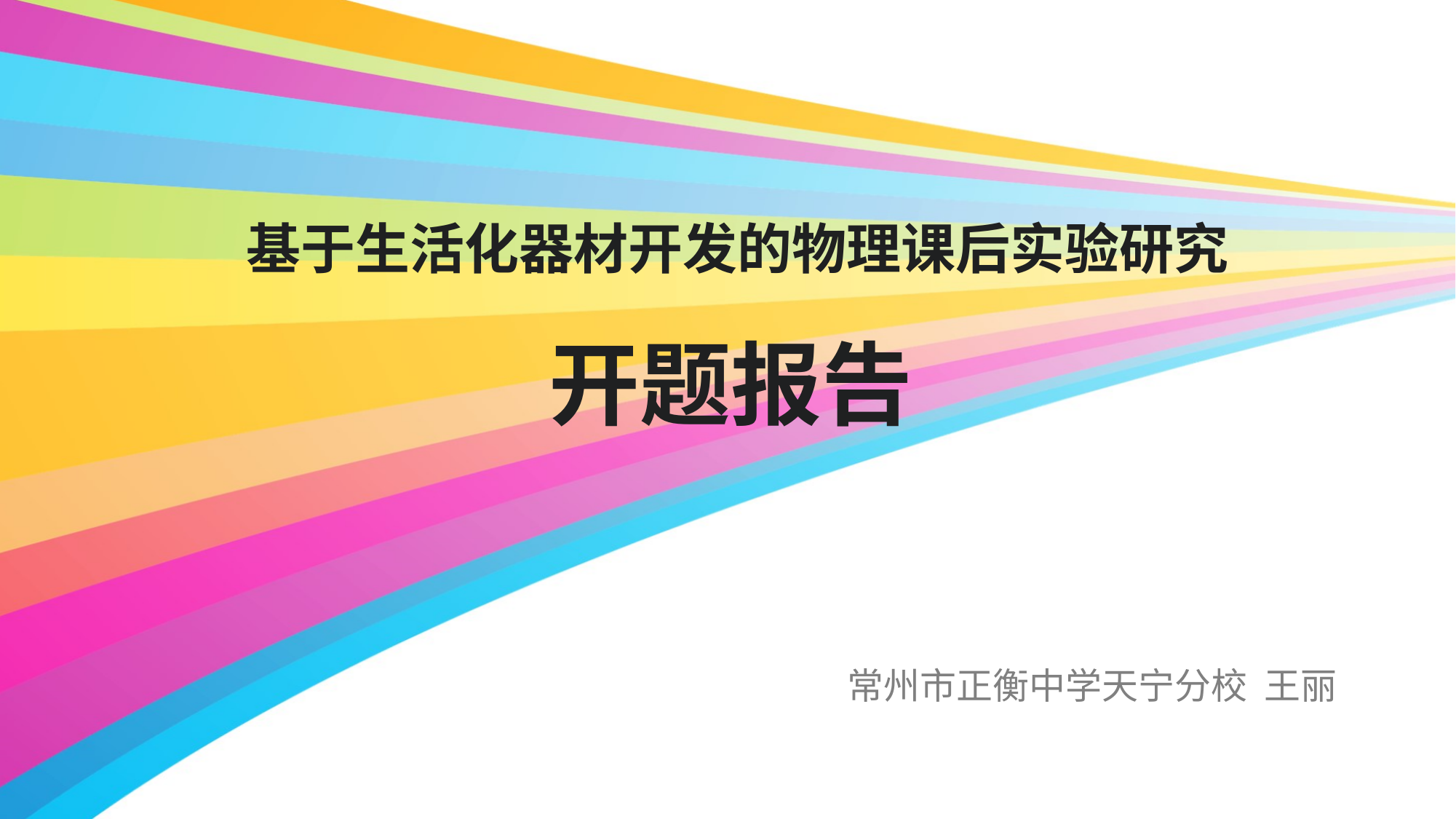

# 基于生活化器材开发的物理课后实验研究 开题报告
 常州市正衡中学天宁分校  王丽